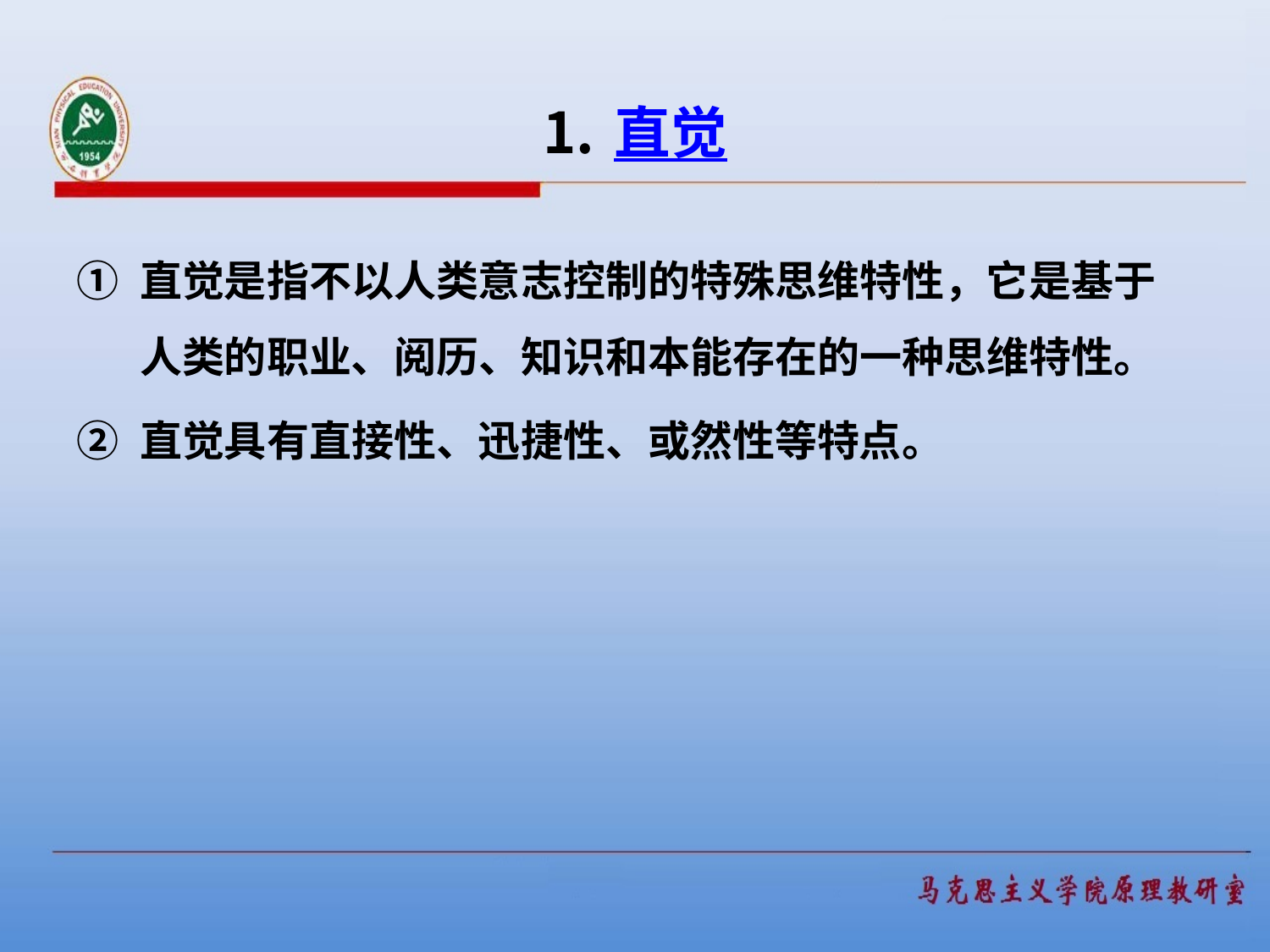

# 直觉
直觉是指不以人类意志控制的特殊思维特性，它是基于人类的职业、阅历、知识和本能存在的一种思维特性。
直觉具有直接性、迅捷性、或然性等特点。